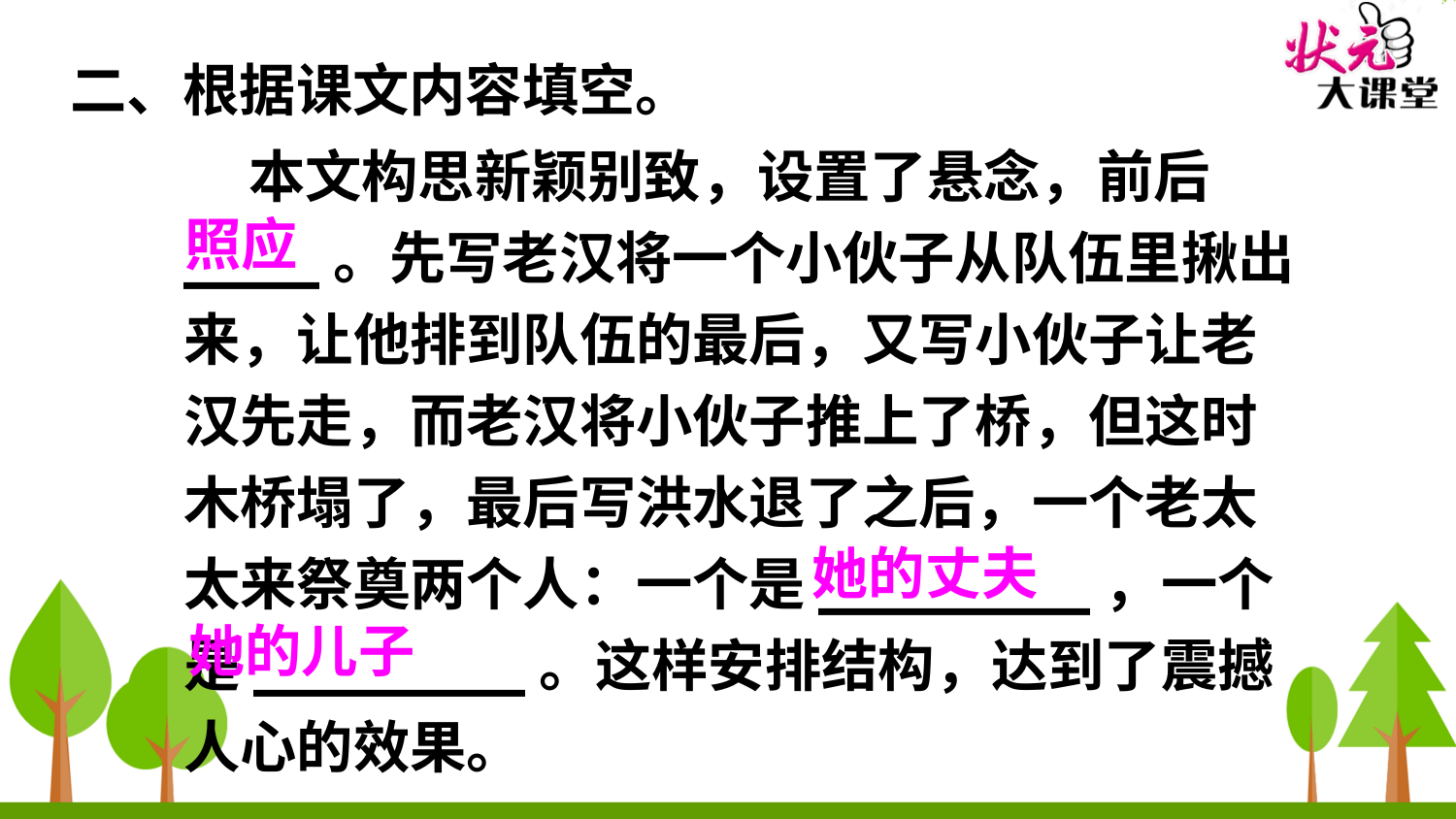

二、根据课文内容填空。
    本文构思新颖别致，设置了悬念，前后____。先写老汉将一个小伙子从队伍里揪出来，让他排到队伍的最后，又写小伙子让老汉先走，而老汉将小伙子推上了桥，但这时木桥塌了，最后写洪水退了之后，一个老太太来祭奠两个人：一个是________，一个是________。这样安排结构，达到了震撼人心的效果。
状元成才路
状元成才路
状元成才路
状元成才路
照应
状元成才路
状元成才路
状元成才路
状元成才路
状元成才路
状元成才路
状元成才路
状元成才路
状元成才路
状元成才路
状元成才路
状元成才路
状元成才路
状元成才路
状元成才路
状元成才路
状元成才路
状元成才路
状元成才路
状元成才路
状元成才路
状元成才路
状元成才路
状元成才路
状元成才路
状元成才路
状元成才路
状元成才路
状元成才路
状元成才路
状元成才路
状元成才路
状元成才路
状元成才路
状元成才路
状元成才路
状元成才路
状元成才路
状元成才路
状元成才路
状元成才路
状元成才路
状元成才路
状元成才路
状元成才路
状元成才路
状元成才路
状元成才路
状元成才路
状元成才路
状元成才路
状元成才路
状元成才路
状元成才路
状元成才路
状元成才路
状元成才路
状元成才路
状元成才路
状元成才路
状元成才路
状元成才路
状元成才路
状元成才路
状元成才路
状元成才路
状元成才路
状元成才路
状元成才路
状元成才路
状元成才路
状元成才路
她的丈夫
状元成才路
状元成才路
状元成才路
状元成才路
状元成才路
状元成才路
状元成才路
状元成才路
状元成才路
状元成才路
状元成才路
状元成才路
状元成才路
状元成才路
状元成才路
状元成才路
状元成才路
她的儿子
状元成才路
状元成才路
状元成才路
状元成才路
状元成才路
状元成才路
状元成才路